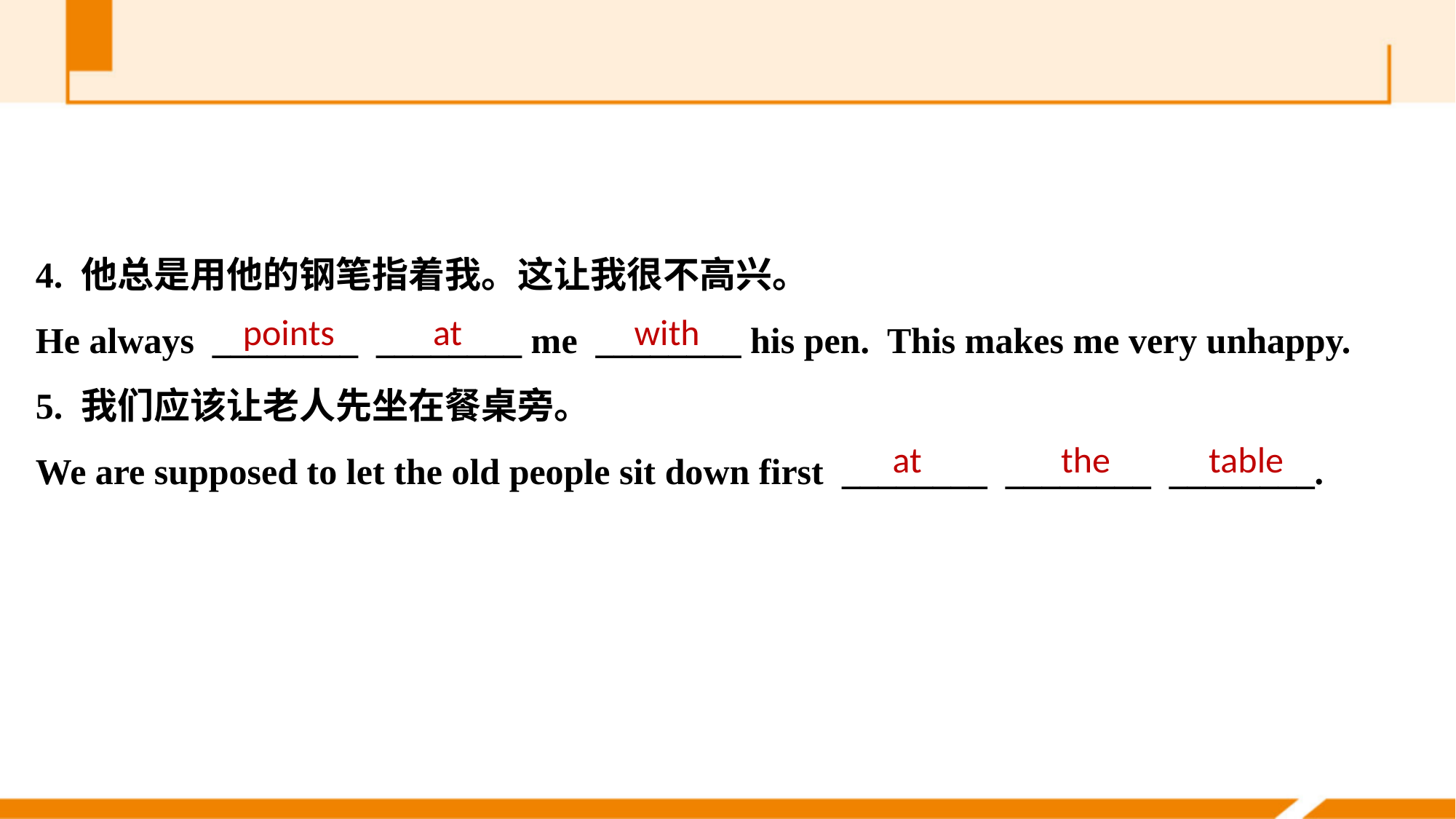

4. 他总是用他的钢笔指着我。这让我很不高兴。
He always  ________  ________ me  ________ his pen.  This makes me very unhappy.
5. 我们应该让老人先坐在餐桌旁。
We are supposed to let the old people sit down first  ________  ________  ________.
points            at                     with
at                 the            table